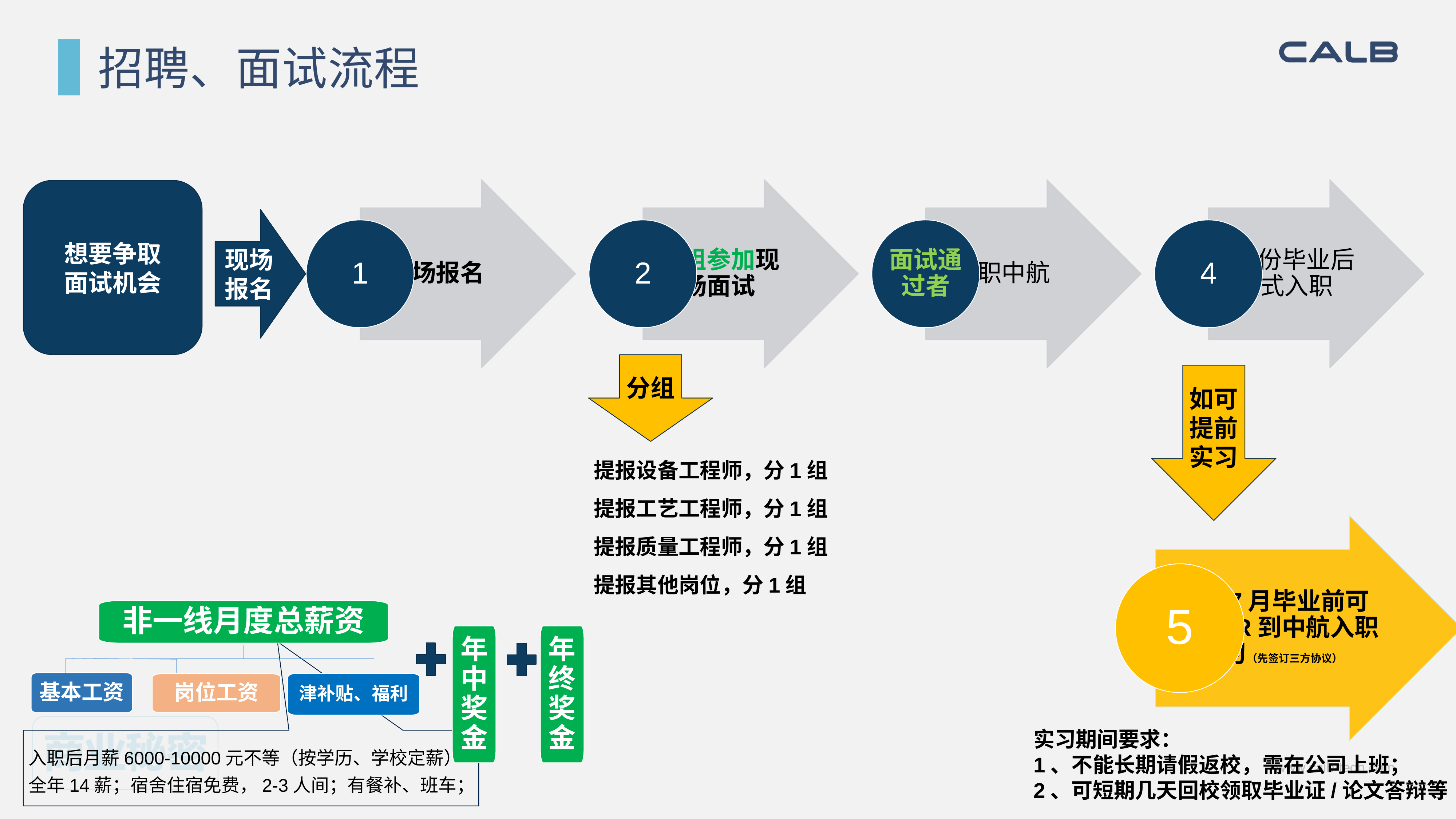

招聘、面试流程
现场报名
1
分组参加现场面试
2
入职中航
面试通过者
7月份毕业后正式入职
4
想要争取
面试机会
现场报名
分组
如可提前实习
提报设备工程师，分1组
提报工艺工程师，分1组
提报质量工程师，分1组
提报其他岗位，分1组
3月-7月毕业前可联系HR到中航入职实习（先签订三方协议）
5
非一线月度总薪资
基本工资
岗位工资
年中奖金
年终奖金

津补贴、福利
入职后月薪6000-10000元不等（按学历、学校定薪）
全年14薪；宿舍住宿免费，2-3人间；有餐补、班车；
实习期间要求：
1、不能长期请假返校，需在公司上班；
2、可短期几天回校领取毕业证/论文答辩等